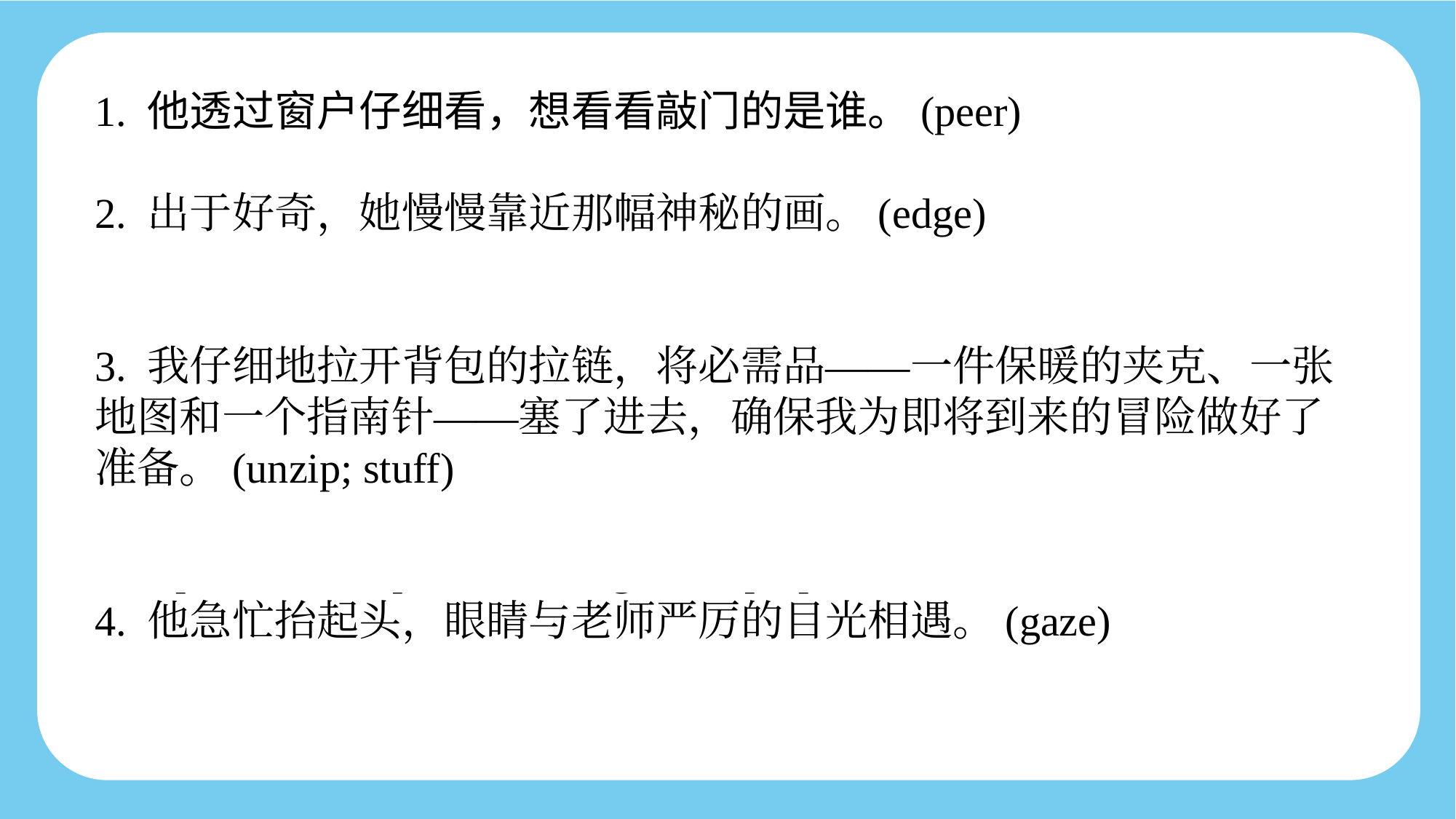

1. 他透过窗户仔细看，想看看敲门的是谁。(peer)
He peered through the window to see who was knocking at the door.
2. 出于好奇，她慢慢靠近那幅神秘的画。(edge)
Curiosity driving her, she edged closer to the mysterious painting.
Out of curiosity,...
3. 我仔细地拉开背包的拉链，将必需品——一件保暖的夹克、一张地图和一个指南针——塞了进去，确保我为即将到来的冒险做好了准备。(unzip; stuff)
I carefully unzipped my backpack to stuff in the essentials: a warm jacket, a map, and a compass, ensuring I was prepared for the adventure ahead.
4. 他急忙抬起头，眼睛与老师严厉的目光相遇。(gaze)
He hurriedly lifted his head, his eyes meeting his teacher’s severe gaze.